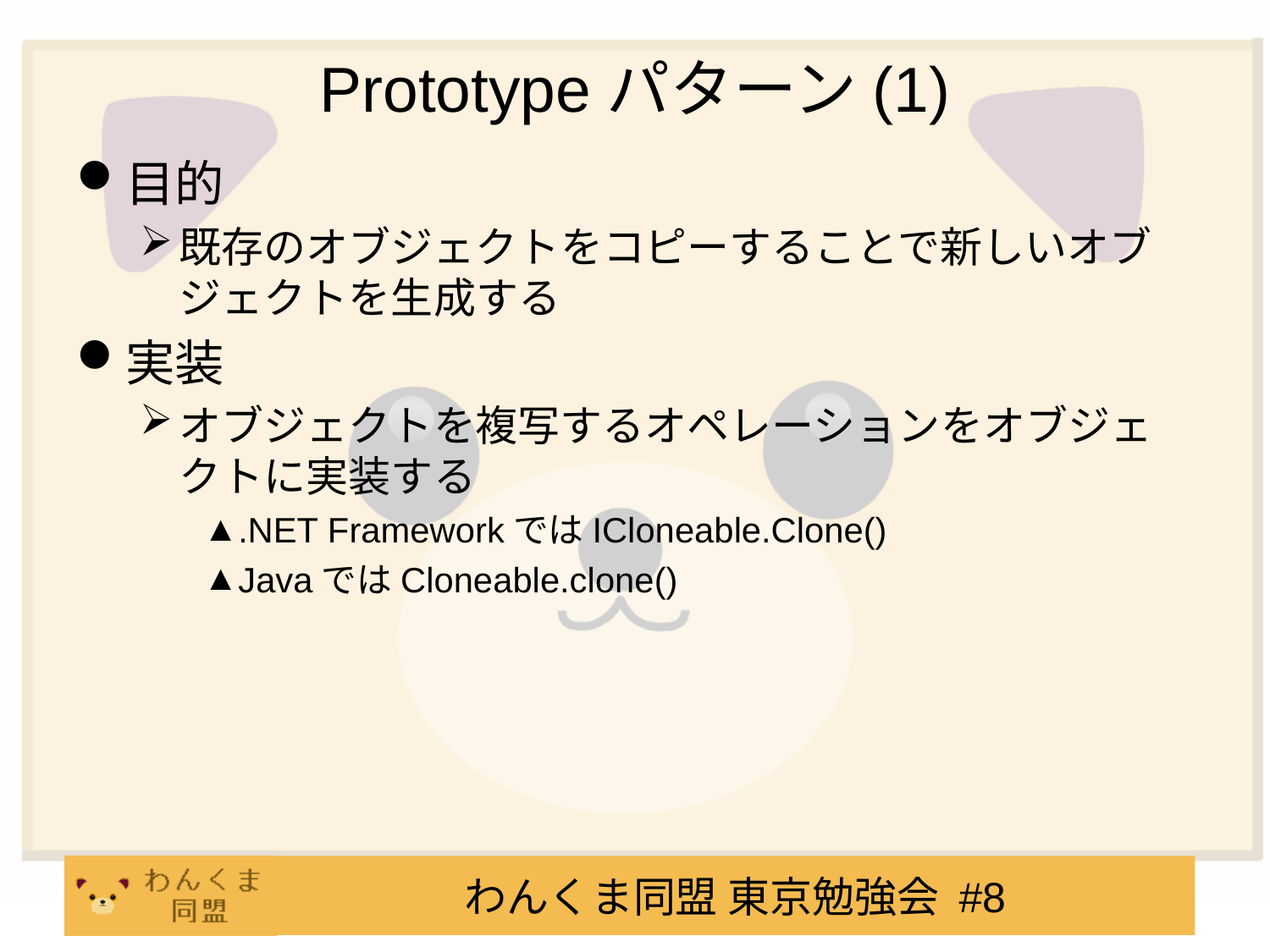

# Prototypeパターン(1)
目的
既存のオブジェクトをコピーすることで新しいオブジェクトを生成する
実装
オブジェクトを複写するオペレーションをオブジェクトに実装する
.NET FrameworkではICloneable.Clone()
JavaではCloneable.clone()